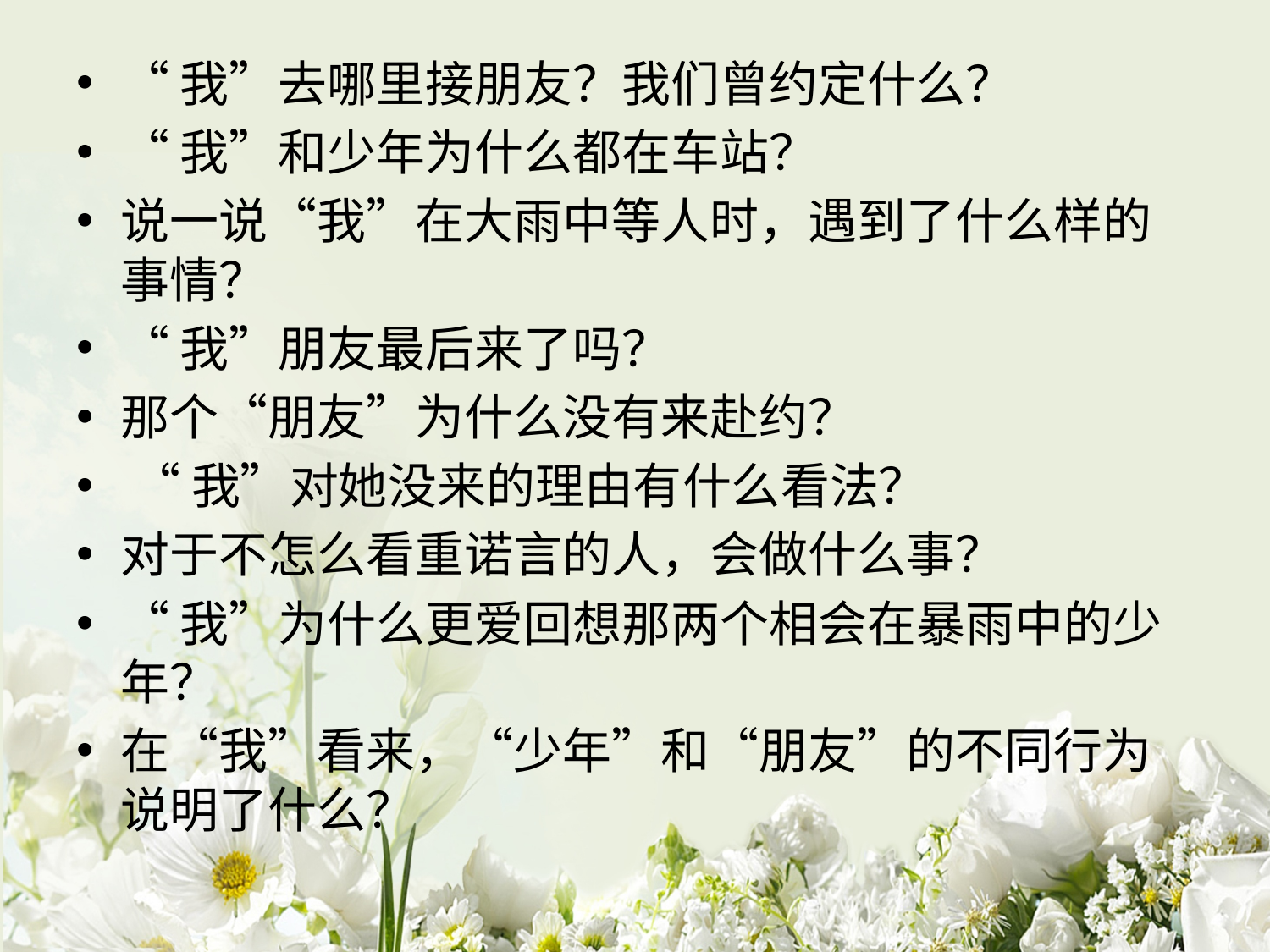

“我”去哪里接朋友？我们曾约定什么？
“我”和少年为什么都在车站？
说一说“我”在大雨中等人时，遇到了什么样的事情？
“我”朋友最后来了吗？
那个“朋友”为什么没有来赴约？
 “我”对她没来的理由有什么看法？
对于不怎么看重诺言的人，会做什么事？
“我”为什么更爱回想那两个相会在暴雨中的少年？
在“我”看来，“少年”和“朋友”的不同行为说明了什么？